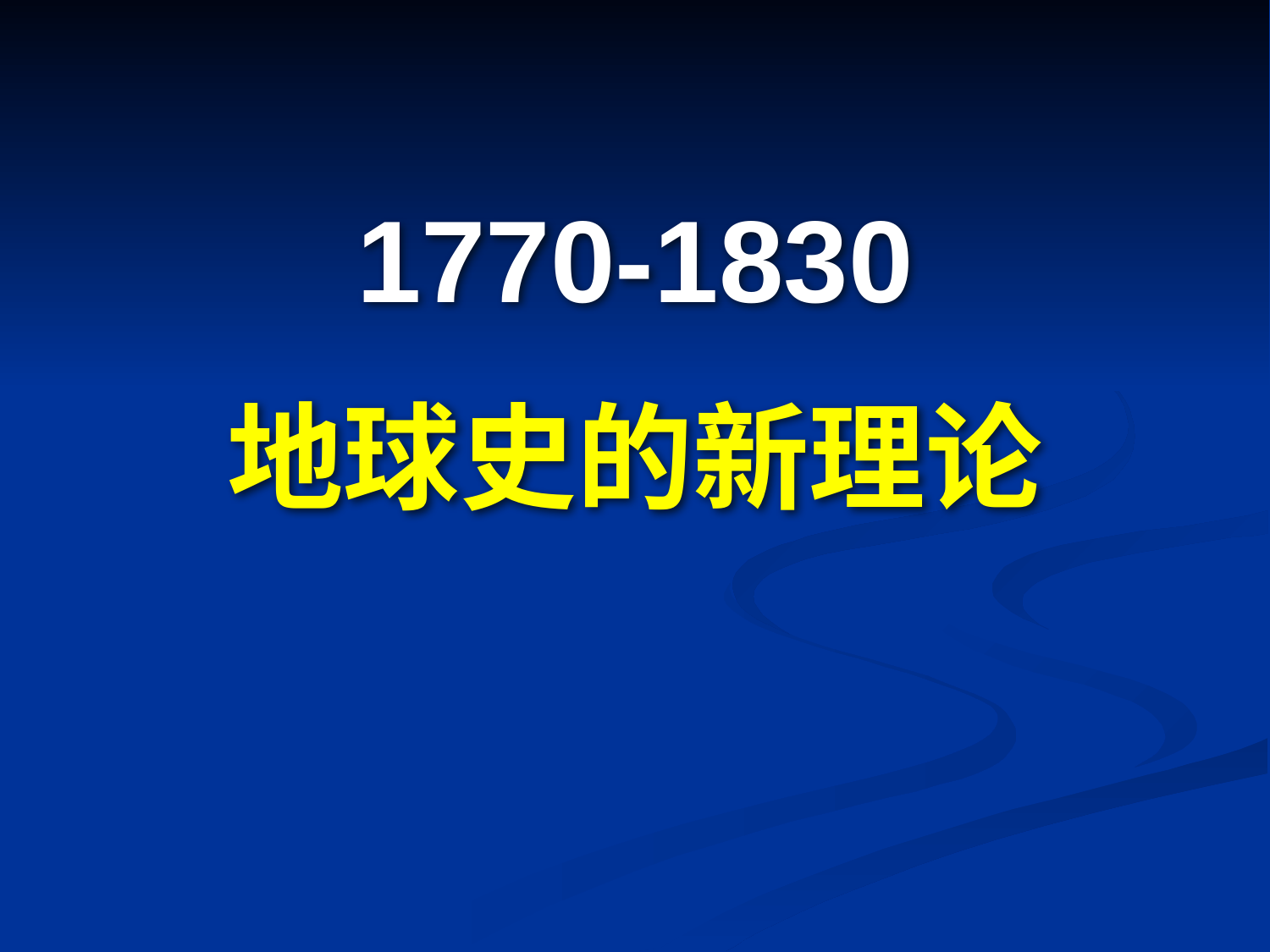

# New Theories of earth history
1770-1830
地球史的新理论